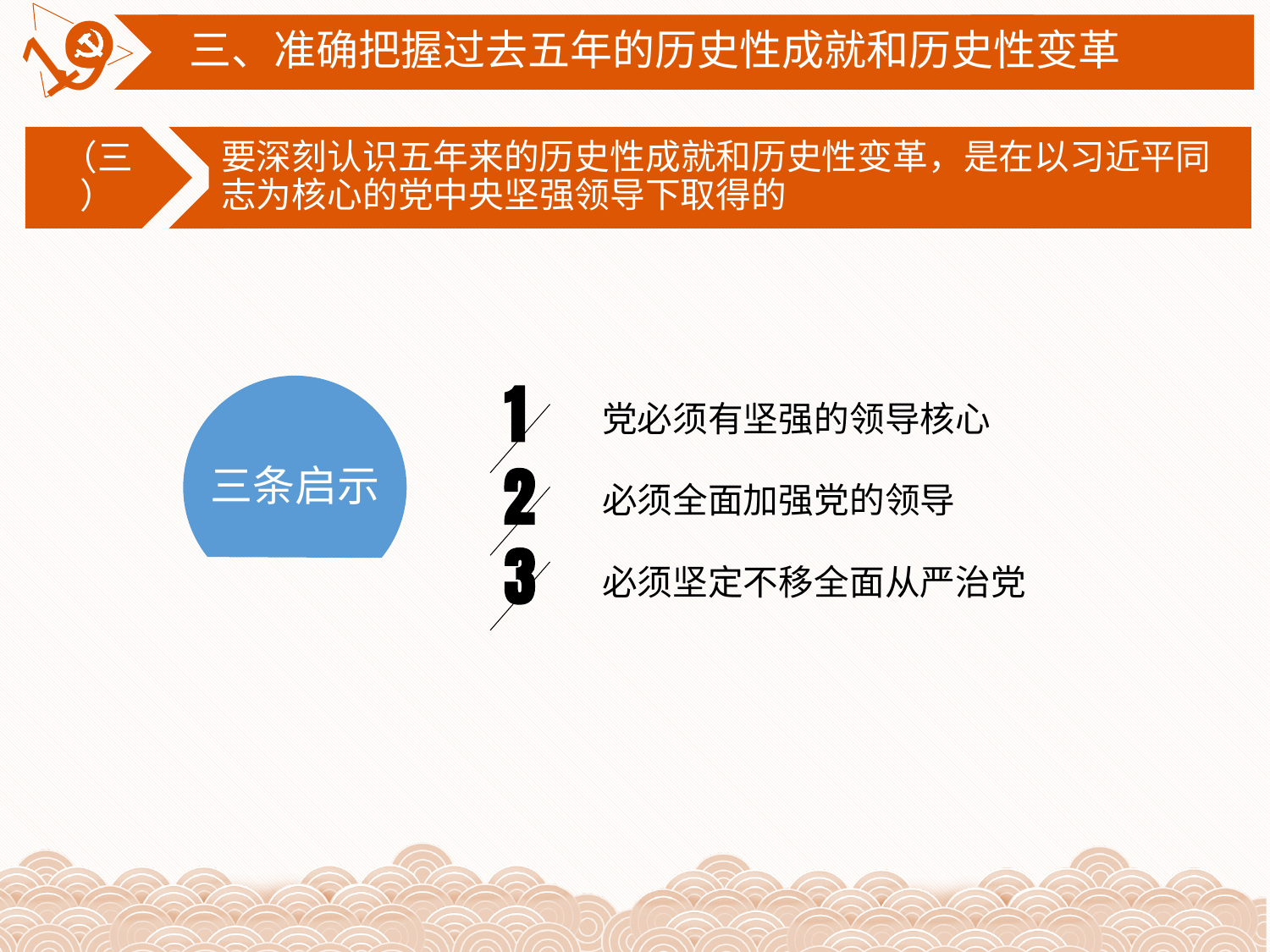

三、准确把握过去五年的历史性成就和历史性变革

（三）

要深刻认识五年来的历史性成就和历史性变革，是在以习近平同志为核心的党中央坚强领导下取得的
1

三条启示
党必须有坚强的领导核心
2
必须全面加强党的领导
3
必须坚定不移全面从严治党